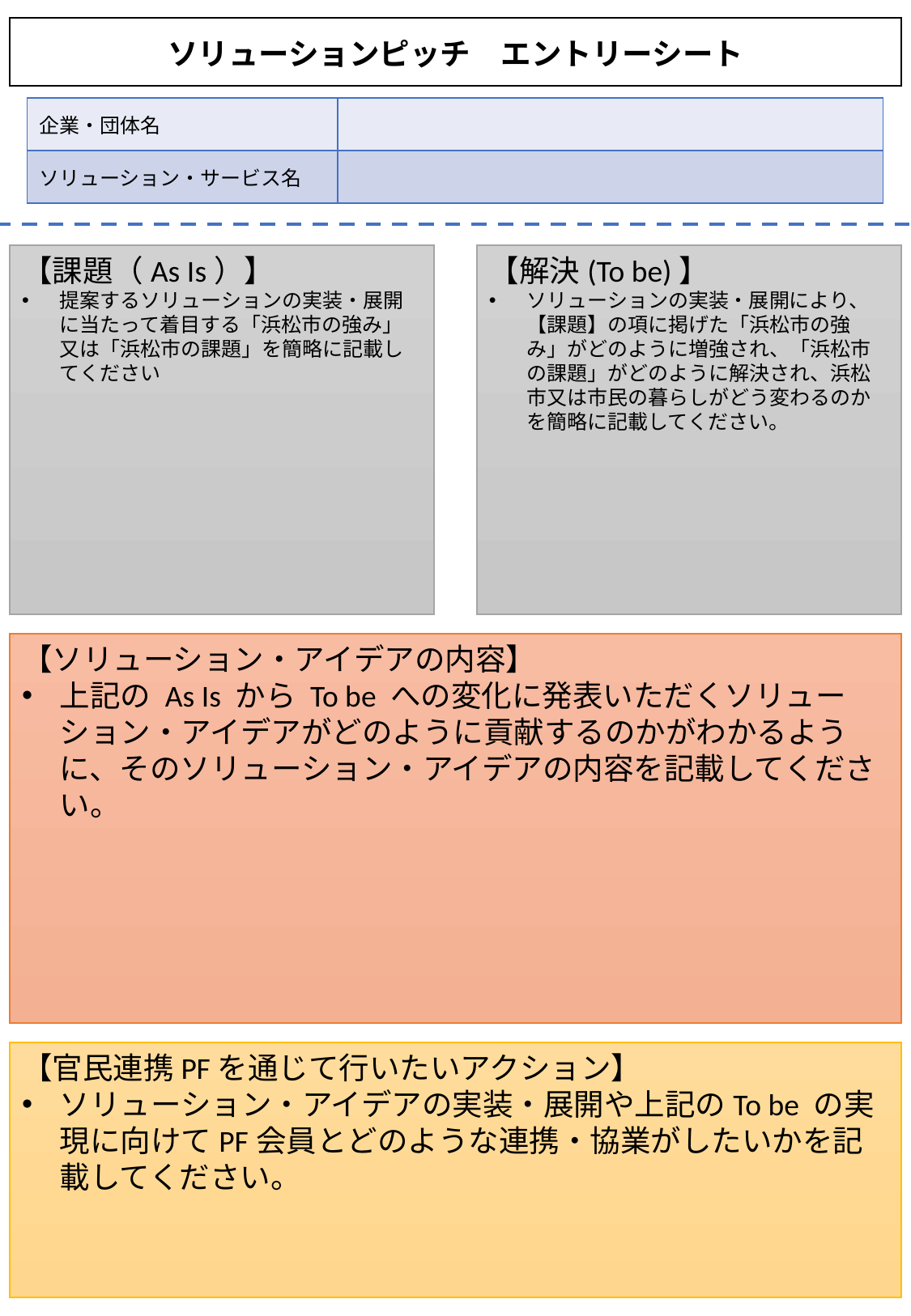

|  |
| --- |
| ソリューションピッチ　エントリーシート |
| --- |
| 企業・団体名 |  |
| --- | --- |
| ソリューション・サービス名 |  |
【課題（As Is）】
提案するソリューションの実装・展開に当たって着目する「浜松市の強み」又は「浜松市の課題」を簡略に記載してください
【解決(To be)】
ソリューションの実装・展開により、【課題】の項に掲げた「浜松市の強み」がどのように増強され、「浜松市の課題」がどのように解決され、浜松市又は市民の暮らしがどう変わるのかを簡略に記載してください。
点線部より下部はレイアウト・デザイン自由です。必要に応じて図表も活用してください。
点線部より下部のレイアウト・デザインの変更は自由ですが、【課題】【解決】【ソリューション・アイデアの内容】【官民連携PFを通じて行いたいアクション】については必ず記載してください。
本資料はオーディエンス募集を目的として公開されることを前提に作成してください。
【ソリューション・アイデアの内容】
上記の As Is から To be への変化に発表いただくソリューション・アイデアがどのように貢献するのかがわかるように、そのソリューション・アイデアの内容を記載してください。
【官民連携PFを通じて行いたいアクション】
ソリューション・アイデアの実装・展開や上記のTo be の実現に向けてPF会員とどのような連携・協業がしたいかを記載してください。